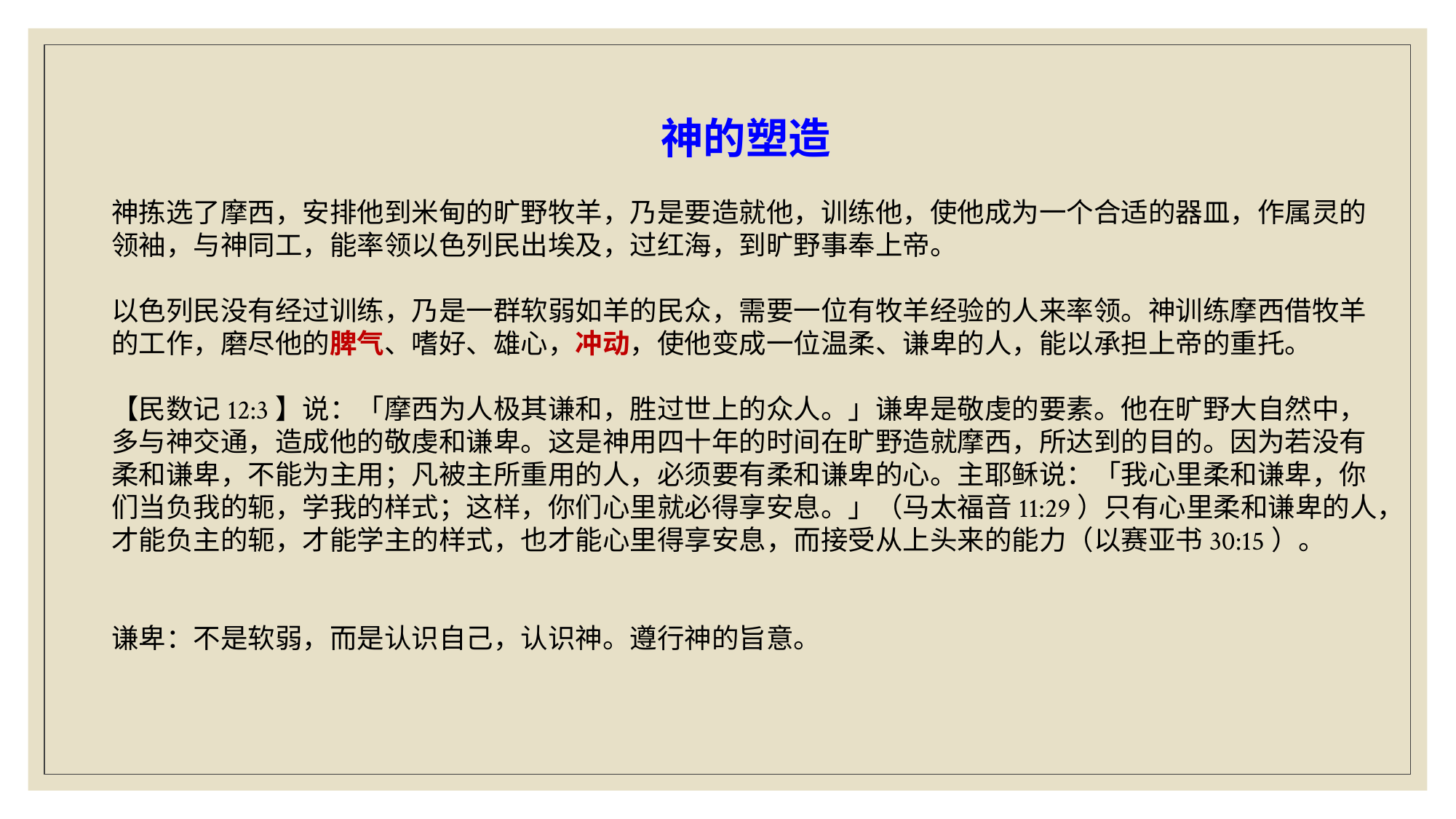

神的塑造

神拣选了摩西，安排他到米甸的旷野牧羊，乃是要造就他，训练他，使他成为一个合适的器皿，作属灵的领袖，与神同工，能率领以色列民出埃及，过红海，到旷野事奉上帝。

以色列民没有经过训练，乃是一群软弱如羊的民众，需要一位有牧羊经验的人来率领。神训练摩西借牧羊的工作，磨尽他的脾气、嗜好、雄心，冲动，使他变成一位温柔、谦卑的人，能以承担上帝的重托。

【民数记12:3】说：「摩西为人极其谦和，胜过世上的众人。」谦卑是敬虔的要素。他在旷野大自然中，多与神交通，造成他的敬虔和谦卑。这是神用四十年的时间在旷野造就摩西，所达到的目的。因为若没有柔和谦卑，不能为主用；凡被主所重用的人，必须要有柔和谦卑的心。主耶稣说：「我心里柔和谦卑，你们当负我的轭，学我的样式；这样，你们心里就必得享安息。」（马太福音11:29）只有心里柔和谦卑的人，才能负主的轭，才能学主的样式，也才能心里得享安息，而接受从上头来的能力（以赛亚书30:15）。

谦卑：不是软弱，而是认识自己，认识神。遵行神的旨意。